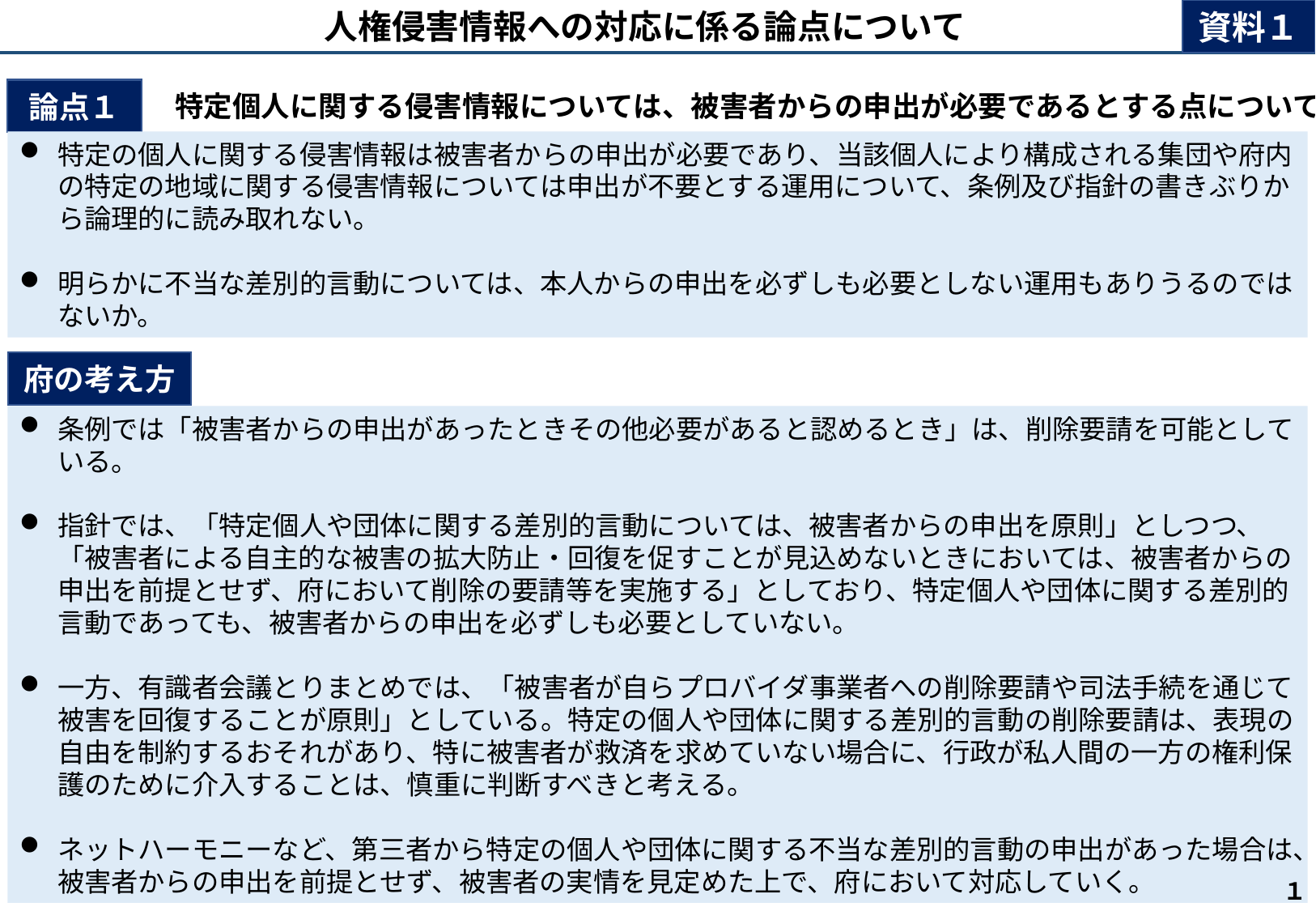

資料１
人権侵害情報への対応に係る論点について
論点１
特定個人に関する侵害情報については、被害者からの申出が必要であるとする点について
特定の個人に関する侵害情報は被害者からの申出が必要であり、当該個人により構成される集団や府内の特定の地域に関する侵害情報については申出が不要とする運用について、条例及び指針の書きぶりから論理的に読み取れない。

明らかに不当な差別的言動については、本人からの申出を必ずしも必要としない運用もありうるのではないか。
府の考え方
条例では「被害者からの申出があったときその他必要があると認めるとき」は、削除要請を可能としている。

指針では、「特定個人や団体に関する差別的言動については、被害者からの申出を原則」としつつ、「被害者による自主的な被害の拡大防止・回復を促すことが見込めないときにおいては、被害者からの申出を前提とせず、府において削除の要請等を実施する」としており、特定個人や団体に関する差別的言動であっても、被害者からの申出を必ずしも必要としていない。

一方、有識者会議とりまとめでは、「被害者が自らプロバイダ事業者への削除要請や司法手続を通じて被害を回復することが原則」としている。特定の個人や団体に関する差別的言動の削除要請は、表現の自由を制約するおそれがあり、特に被害者が救済を求めていない場合に、行政が私人間の一方の権利保護のために介入することは、慎重に判断すべきと考える。

ネットハーモニーなど、第三者から特定の個人や団体に関する不当な差別的言動の申出があった場合は、被害者からの申出を前提とせず、被害者の実情を見定めた上で、府において対応していく。
１